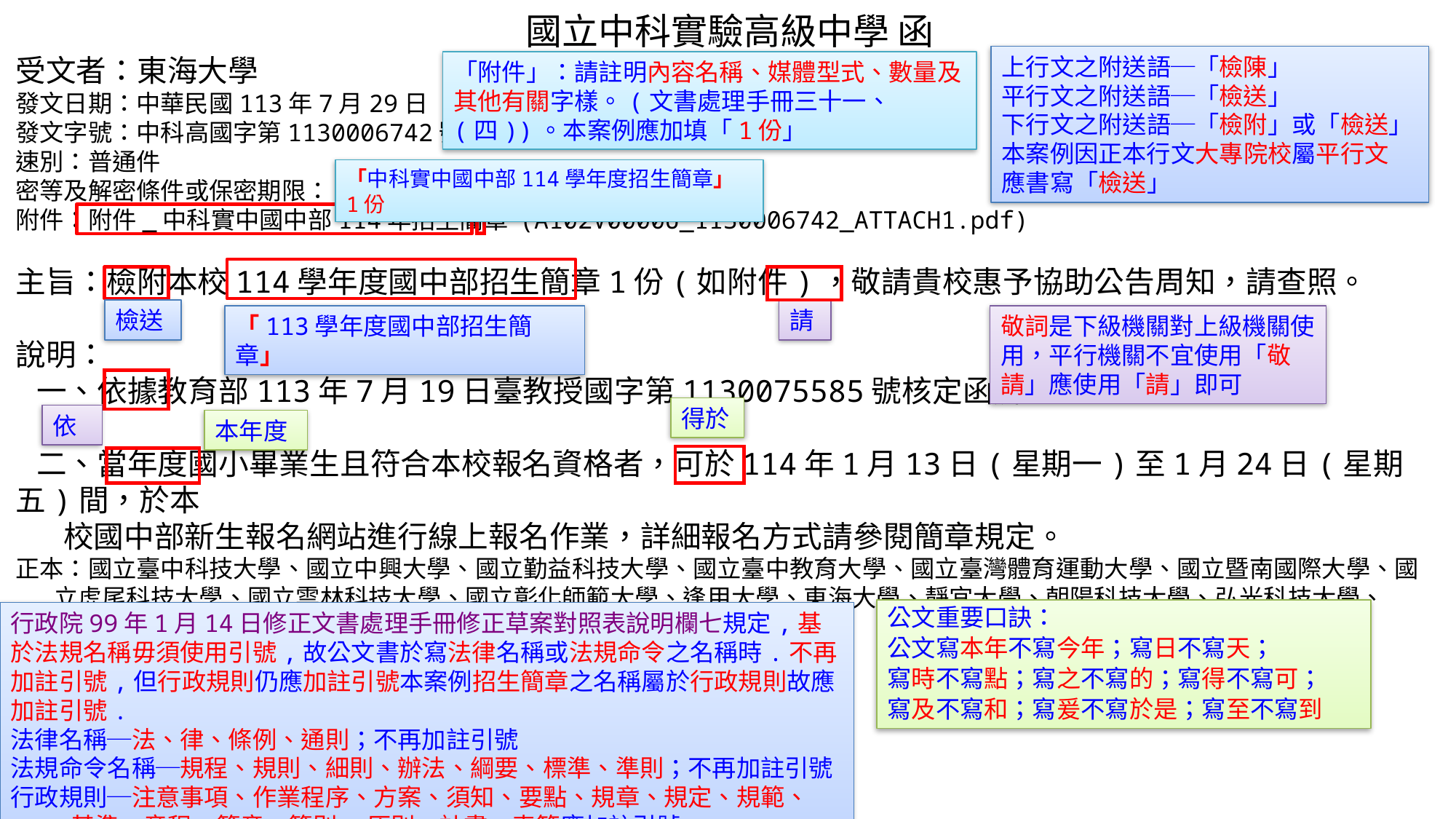

國立中科實驗高級中學 函
受文者：東海大學
發文日期：中華民國113年7月29日
發文字號：中科高國字第1130006742號
速別：普通件
密等及解密條件或保密期限：
附件：附件_中科實中國中部114年招生簡章 (A102V0000U_1130006742_ATTACH1.pdf)

主旨：檢附本校114學年度國中部招生簡章1份(如附件)，敬請貴校惠予協助公告周知，請查照。

說明：
  一、依據教育部113年7月19日臺教授國字第1130075585號核定函辦理。

  二、當年度國小畢業生且符合本校報名資格者，可於114年1月13日(星期一)至1月24日(星期五)間，於本
      校國中部新生報名網站進行線上報名作業，詳細報名方式請參閱簡章規定。
正本：國立臺中科技大學、國立中興大學、國立勤益科技大學、國立臺中教育大學、國立臺灣體育運動大學、國立暨南國際大學、國
      立虎尾科技大學、國立雲林科技大學、國立彰化師範大學、逢甲大學、東海大學、靜宜大學、朝陽科技大學、弘光科技大學、
      中山醫學大學
副本：

上行文之附送語─「檢陳」
平行文之附送語─「檢送」
下行文之附送語─「檢附」或「檢送」
本案例因正本行文大專院校屬平行文
應書寫「檢送」
「附件」：請註明內容名稱、媒體型式、數量及其他有關字樣。(文書處理手冊三十一、(四))。本案例應加填「1份」
「中科實中國中部114學年度招生簡章」1份

檢送
請
「113學年度國中部招生簡章」
敬詞是下級機關對上級機關使用，平行機關不宜使用「敬請」應使用「請」即可

得於
依
本年度

公文重要口訣：
公文寫本年不寫今年；寫日不寫天；
寫時不寫點；寫之不寫的；寫得不寫可；
寫及不寫和；寫爰不寫於是；寫至不寫到
行政院99年1月14日修正文書處理手冊修正草案對照表說明欄七規定,基於法規名稱毋須使用引號,故公文書於寫法律名稱或法規命令之名稱時.不再加註引號,但行政規則仍應加註引號本案例招生簡章之名稱屬於行政規則故應加註引號.
法律名稱─法、律、條例、通則；不再加註引號
法規命令名稱─規程、規則、細則、辦法、綱要、標準、準則；不再加註引號
行政規則─注意事項、作業程序、方案、須知、要點、規章、規定、規範、
          基準、章程、簡章、簡則、 原則、計畫、表等應加註引號